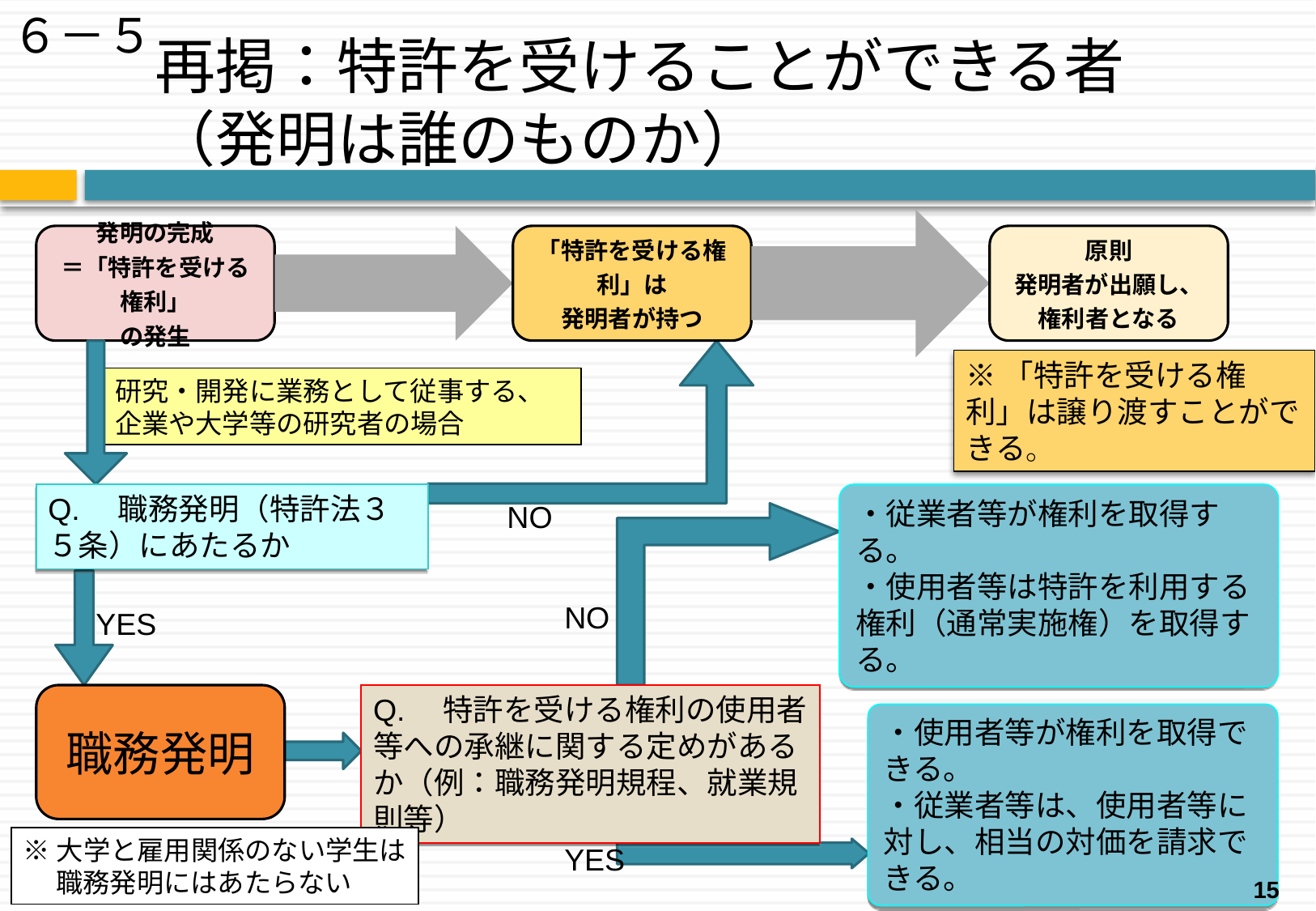

６－５
# 再掲：特許を受けることができる者 （発明は誰のものか）
発明の完成
＝「特許を受ける権利」
の発生
「特許を受ける権利」は
発明者が持つ
原則
発明者が出願し、
権利者となる

※「特許を受ける権利」は譲り渡すことができる。
研究・開発に業務として従事する、企業や大学等の研究者の場合

Q.　職務発明（特許法３５条）にあたるか
・従業者等が権利を取得する。
・使用者等は特許を利用する権利（通常実施権）を取得する。
NO

NO
YES
職務発明
Q.　特許を受ける権利の使用者等への承継に関する定めがあるか（例：職務発明規程、就業規則等）
・使用者等が権利を取得できる。
・従業者等は、使用者等に対し、相当の対価を請求できる。

※大学と雇用関係のない学生は
　 職務発明にはあたらない
YES
15